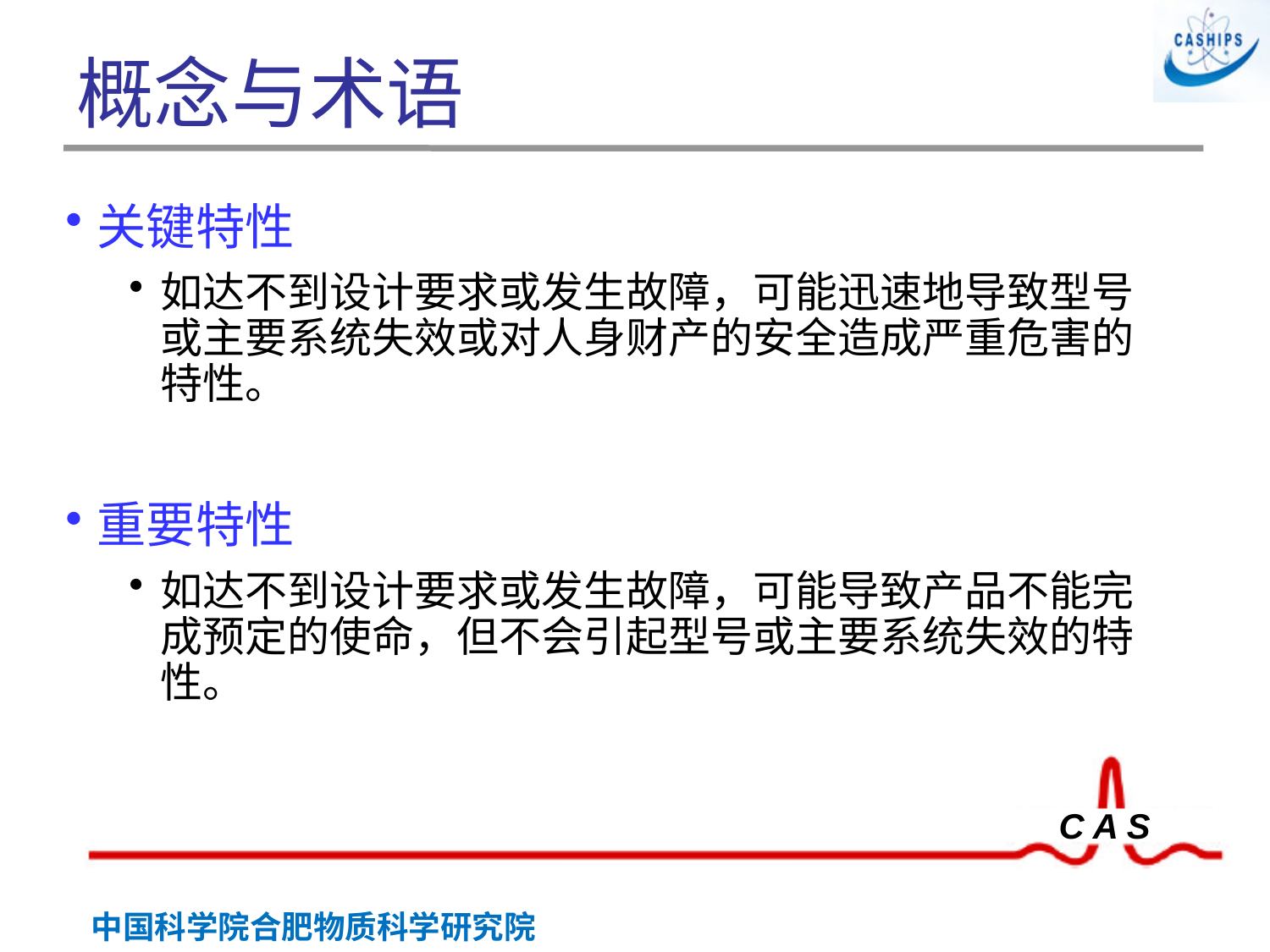

# 概念与术语

关键特性
如达不到设计要求或发生故障，可能迅速地导致型号或主要系统失效或对人身财产的安全造成严重危害的特性。

重要特性
如达不到设计要求或发生故障，可能导致产品不能完成预定的使命，但不会引起型号或主要系统失效的特性。